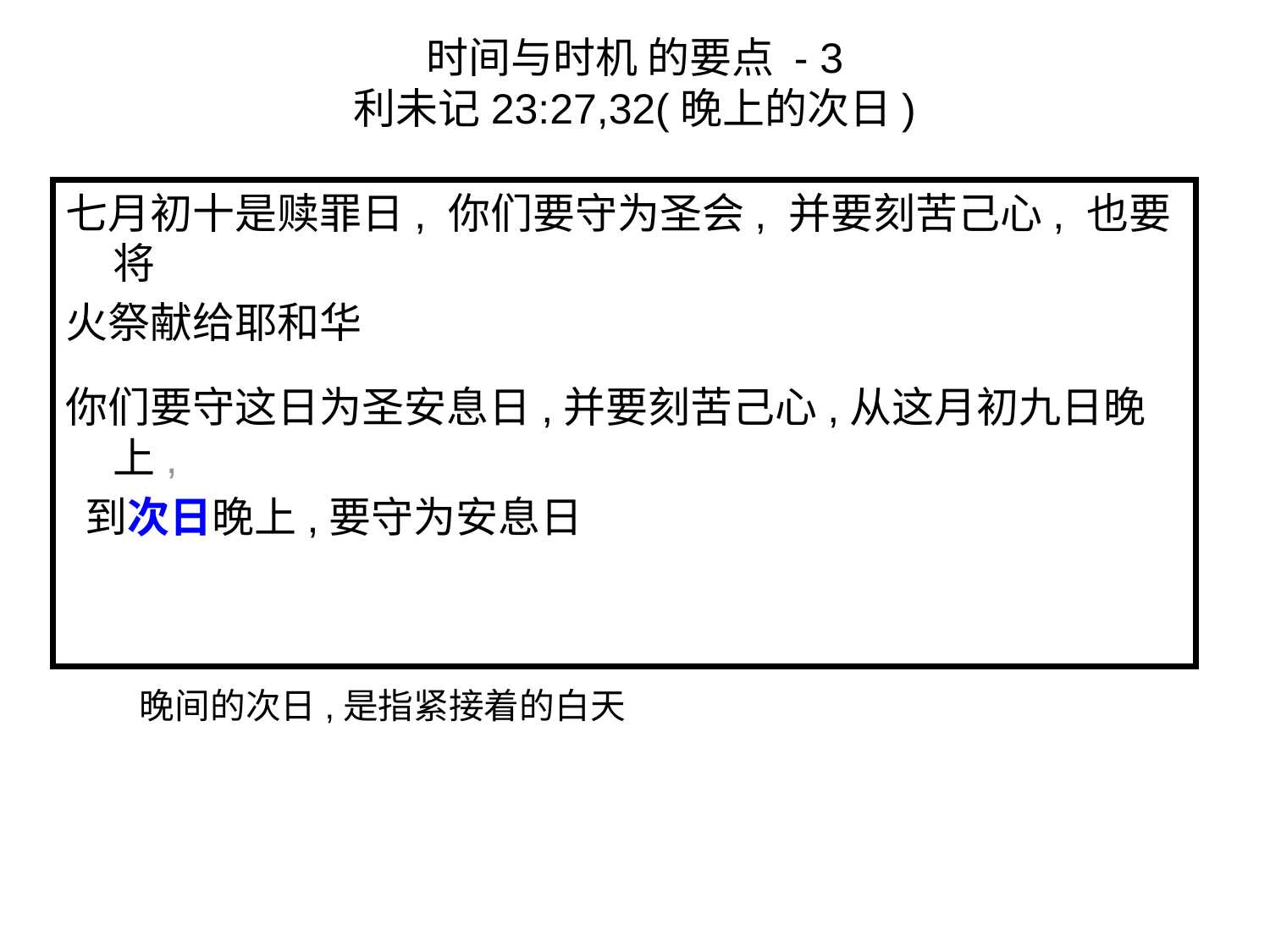

时间与时机 的要点 - 3
利未记23:27,32(晚上的次日)
七月初十是赎罪日, 你们要守为圣会, 并要刻苦己心, 也要将
火祭献给耶和华

你们要守这日为圣安息日,并要刻苦己心,从这月初九日晚上,
 到次日晚上,要守为安息日
晚间的次日,是指紧接着的白天